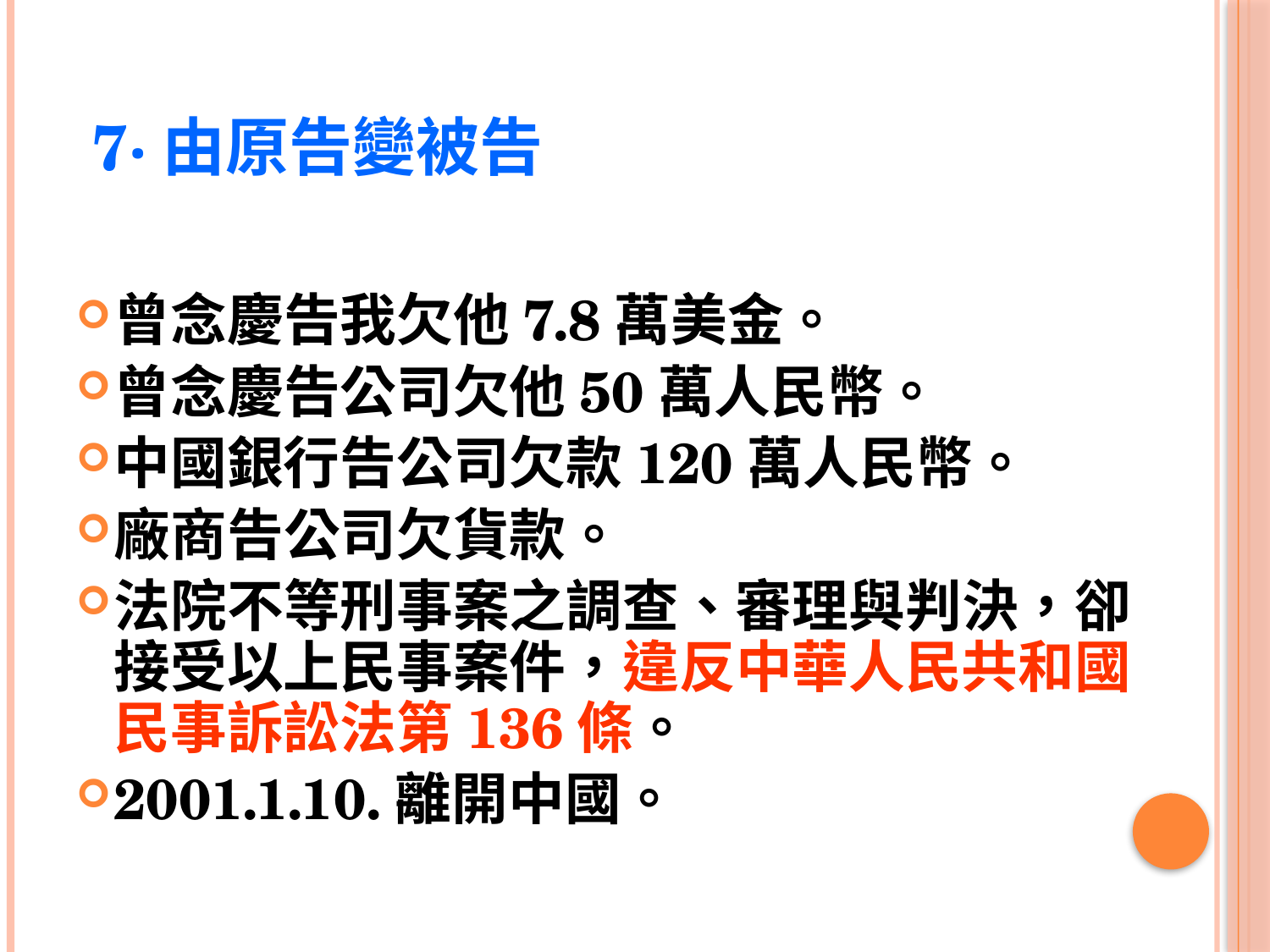

# 7‧由原告變被告
曾念慶告我欠他7.8萬美金。
曾念慶告公司欠他50萬人民幣。
中國銀行告公司欠款120萬人民幣。
廠商告公司欠貨款。
法院不等刑事案之調查、審理與判決，卻接受以上民事案件，違反中華人民共和國民事訴訟法第136條。
2001.1.10.離開中國。